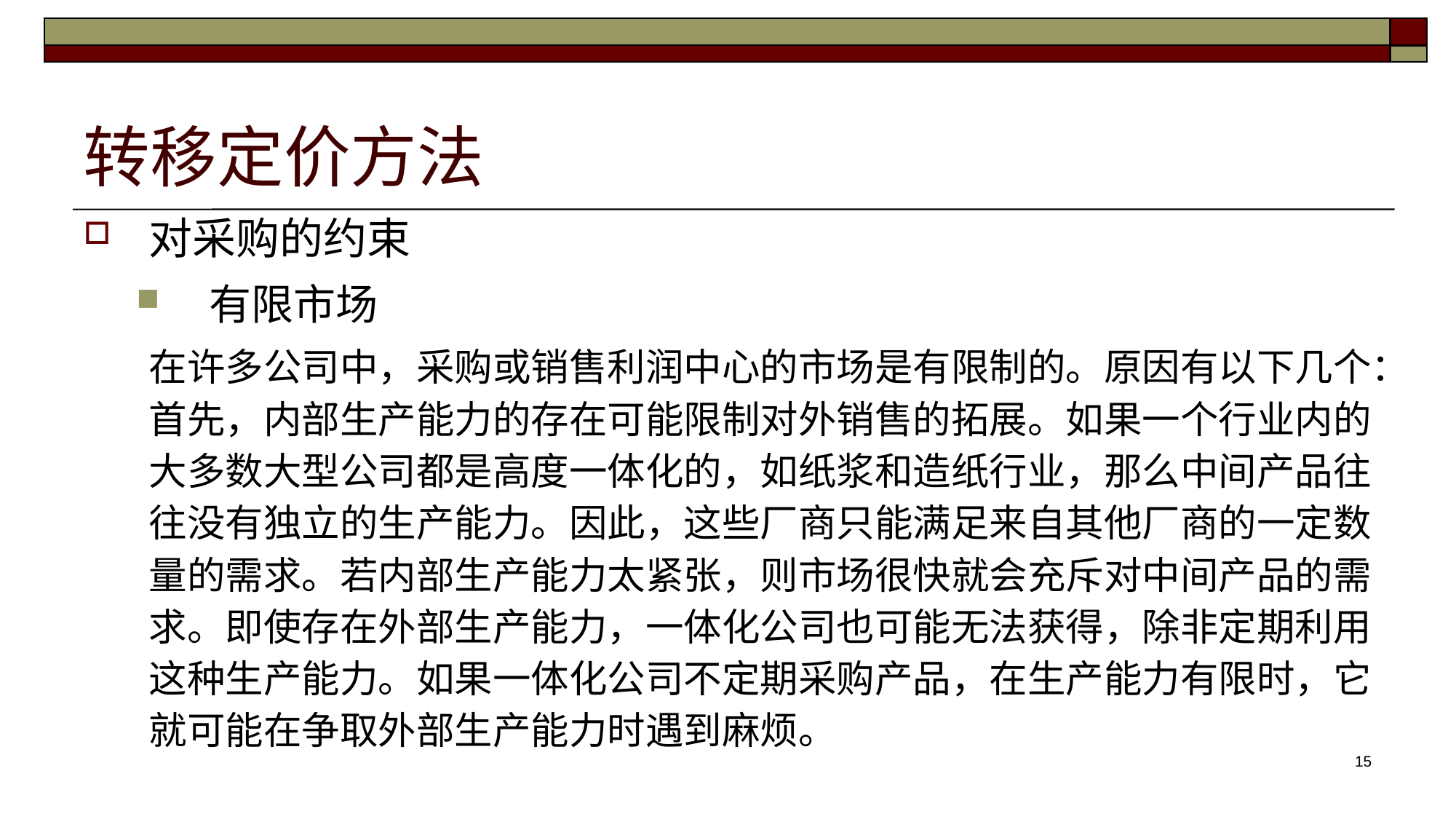

# 转移定价方法
对采购的约束
有限市场
在许多公司中，采购或销售利润中心的市场是有限制的。原因有以下几个：
首先，内部生产能力的存在可能限制对外销售的拓展。如果一个行业内的大多数大型公司都是高度一体化的，如纸浆和造纸行业，那么中间产品往往没有独立的生产能力。因此，这些厂商只能满足来自其他厂商的一定数量的需求。若内部生产能力太紧张，则市场很快就会充斥对中间产品的需求。即使存在外部生产能力，一体化公司也可能无法获得，除非定期利用这种生产能力。如果一体化公司不定期采购产品，在生产能力有限时，它就可能在争取外部生产能力时遇到麻烦。
15